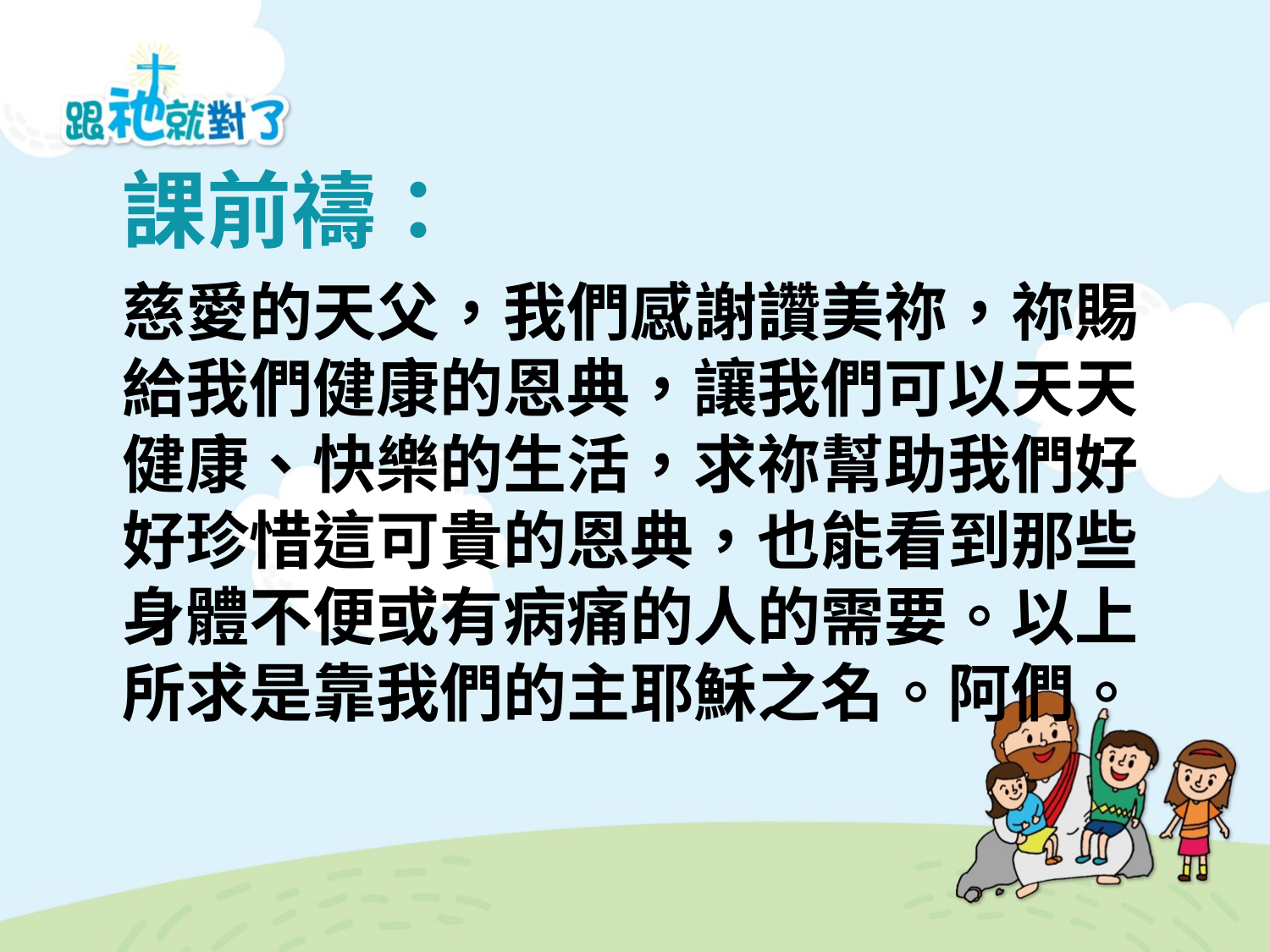

課前禱：
慈愛的天父，我們感謝讚美祢，祢賜給我們健康的恩典，讓我們可以天天健康、快樂的生活，求祢幫助我們好好珍惜這可貴的恩典，也能看到那些身體不便或有病痛的人的需要。以上所求是靠我們的主耶穌之名。阿們。